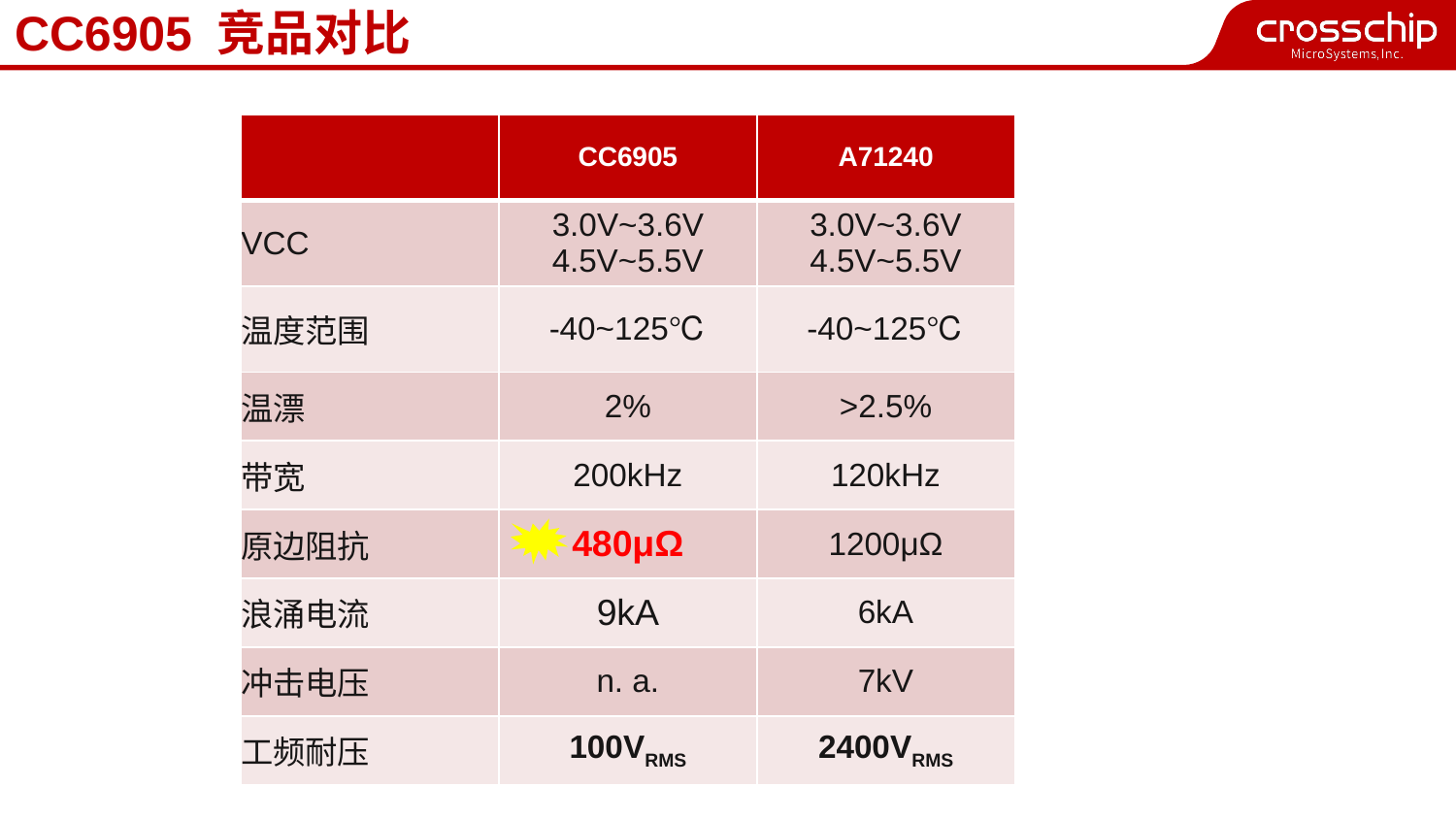

CC6905 竞品对比
|  | CC6905 | A71240 |
| --- | --- | --- |
| VCC | 3.0V~3.6V 4.5V~5.5V | 3.0V~3.6V 4.5V~5.5V |
| 温度范围 | -40~125℃ | -40~125℃ |
| 温漂 | 2% | >2.5% |
| 带宽 | 200kHz | 120kHz |
| 原边阻抗 | 480μΩ | 1200μΩ |
| 浪涌电流 | 9kA | 6kA |
| 冲击电压 | n. a. | 7kV |
| 工频耐压 | 100VRMS | 2400VRMS |